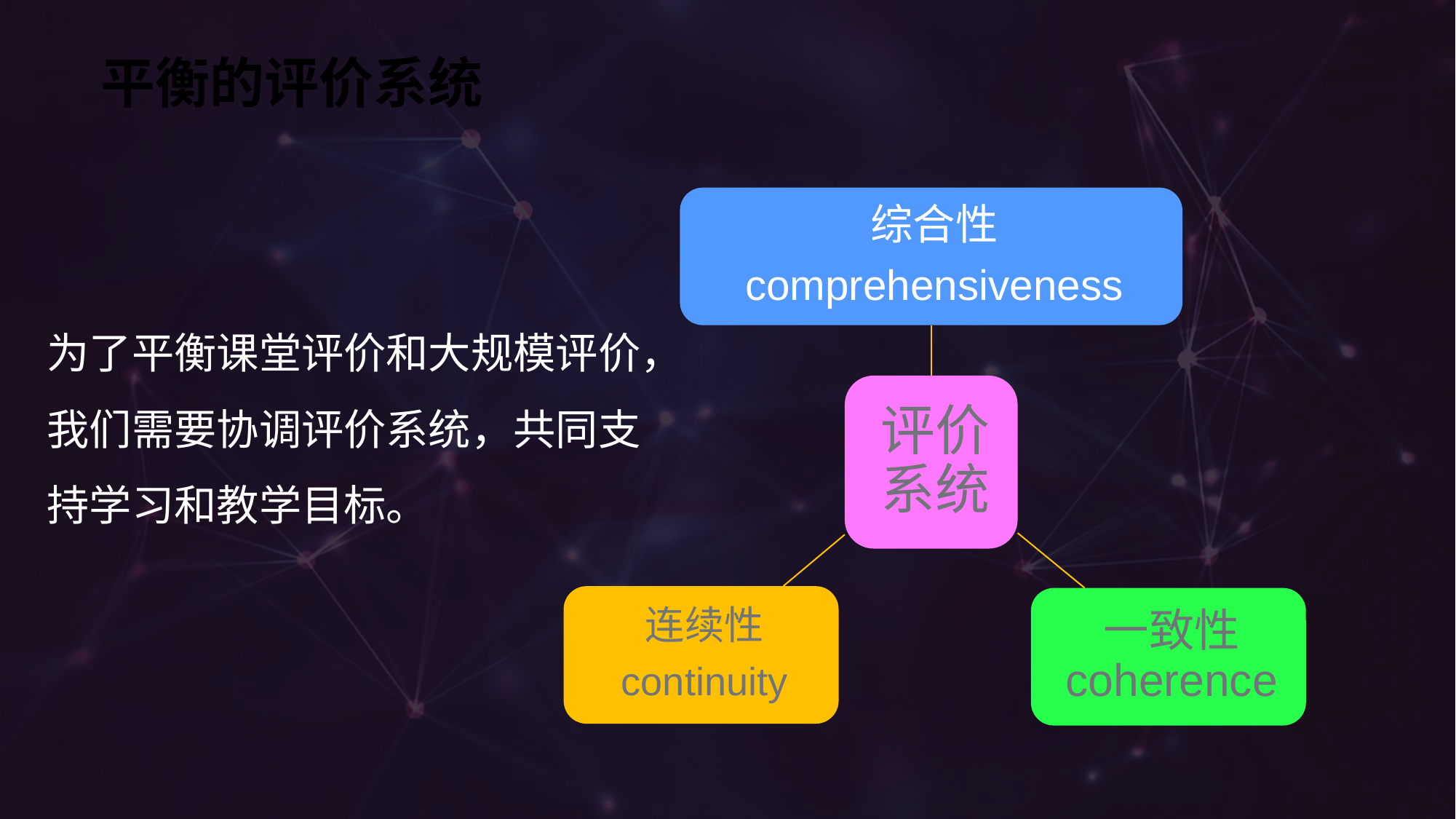

# 平衡的评价系统
评价系统
综合性
comprehensiveness
一致性 coherence
连续性
continuity
为了平衡课堂评价和大规模评价，我们需要协调评价系统，共同支持学习和教学目标。